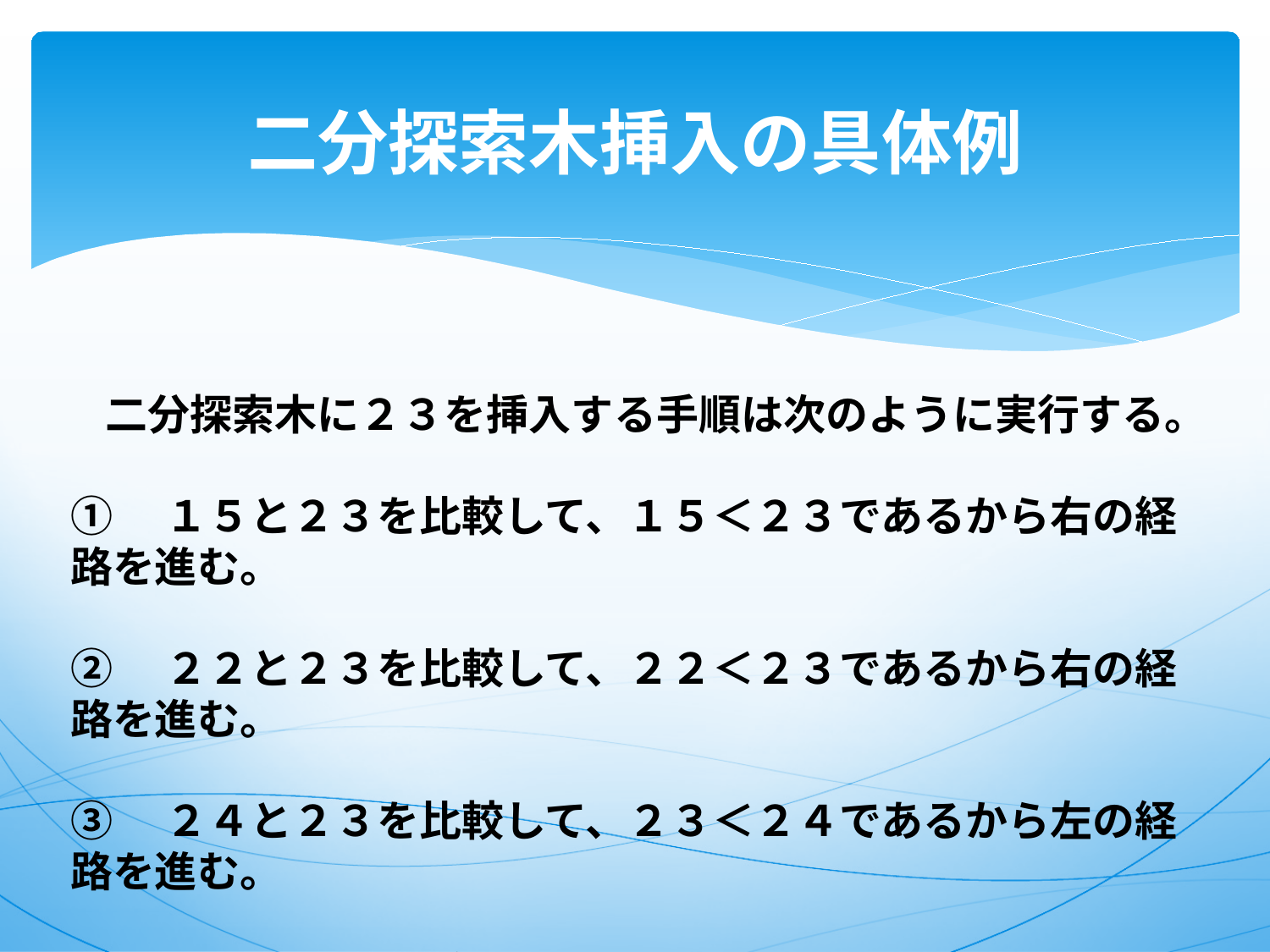

# 二分探索木挿入の具体例
　二分探索木に２３を挿入する手順は次のように実行する。

①　１５と２３を比較して、１５＜２３であるから右の経路を進む。

②　２２と２３を比較して、２２＜２３であるから右の経路を進む。

③　２４と２３を比較して、２３＜２４であるから左の経路を進む。

④　２４の左の葉が存在しないためその位置に２３を挿入する。